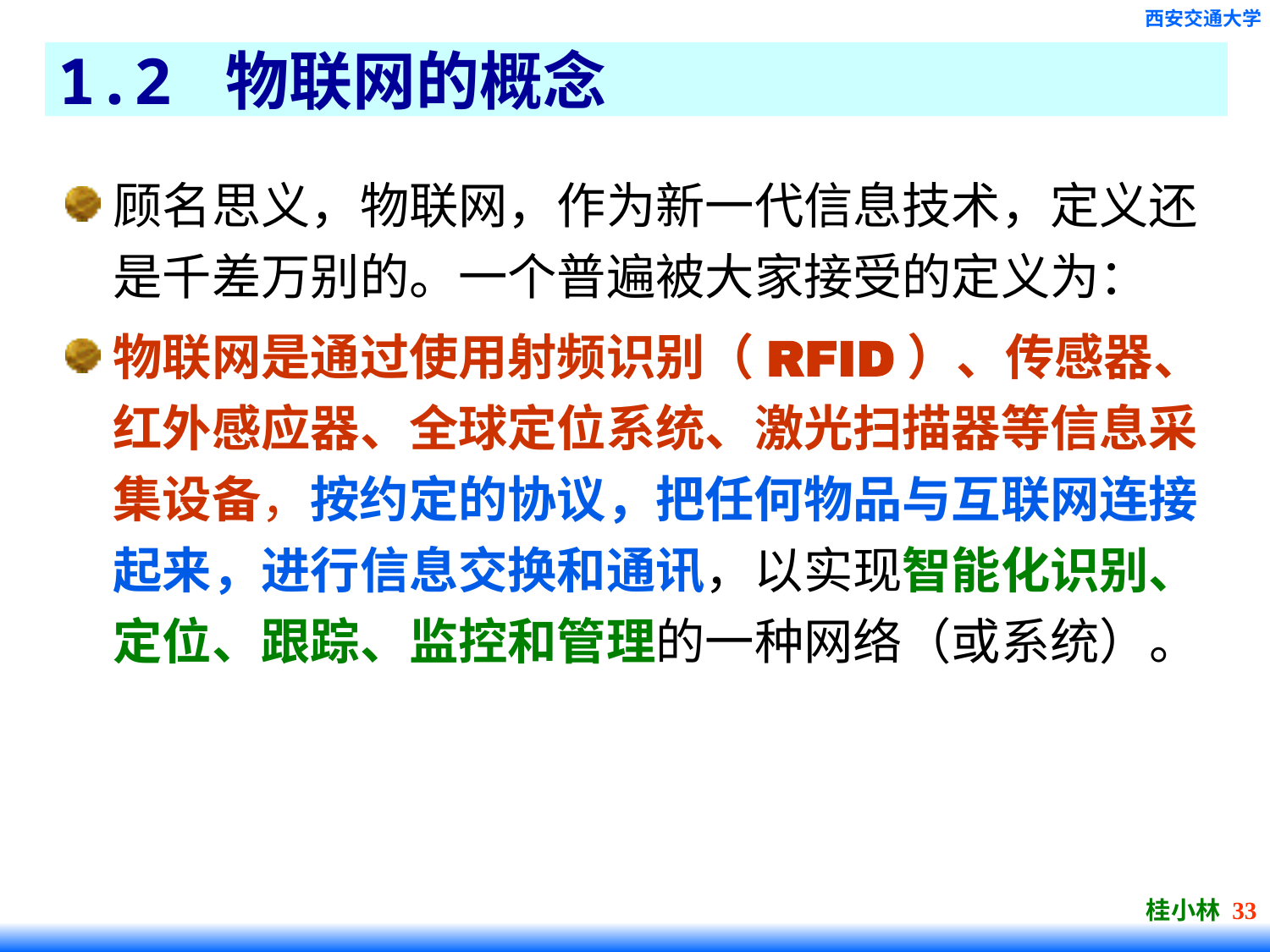

# 1.2 物联网的概念
顾名思义，物联网，作为新一代信息技术，定义还是千差万别的。一个普遍被大家接受的定义为：
物联网是通过使用射频识别（RFID）、传感器、红外感应器、全球定位系统、激光扫描器等信息采集设备，按约定的协议，把任何物品与互联网连接起来，进行信息交换和通讯，以实现智能化识别、定位、跟踪、监控和管理的一种网络（或系统）。

桂小林 33